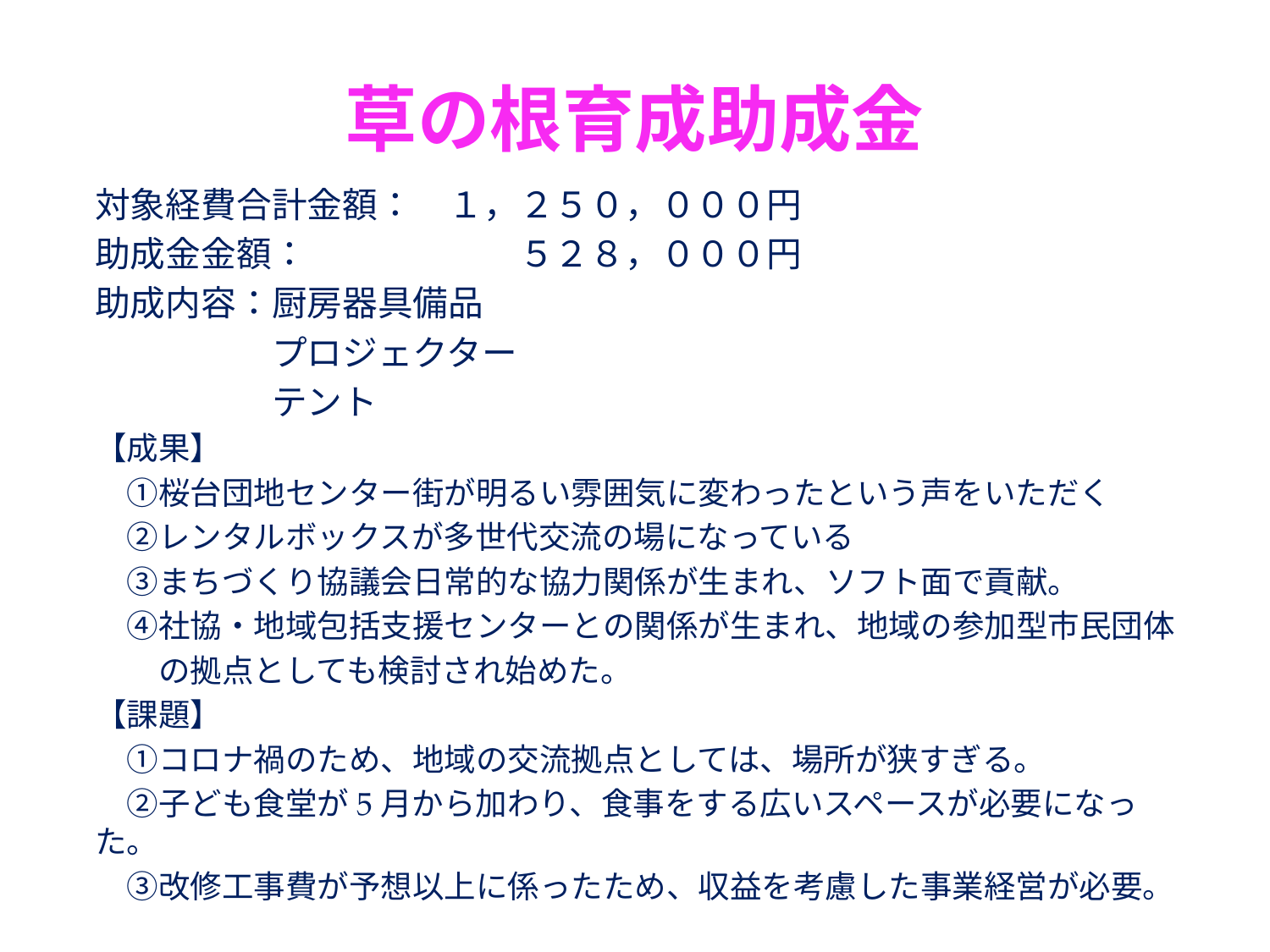

# 草の根育成助成金
対象経費合計金額：　１，２５０，０００円
助成金金額：　　　　　　５２８，０００円
助成内容：厨房器具備品
　　　　　プロジェクター
　　　　　テント
【成果】
　①桜台団地センター街が明るい雰囲気に変わったという声をいただく
　②レンタルボックスが多世代交流の場になっている
　③まちづくり協議会日常的な協力関係が生まれ、ソフト面で貢献。
　④社協・地域包括支援センターとの関係が生まれ、地域の参加型市民団体
　　の拠点としても検討され始めた。
【課題】
　①コロナ禍のため、地域の交流拠点としては、場所が狭すぎる。
　②子ども食堂が5月から加わり、食事をする広いスペースが必要になった。
　③改修工事費が予想以上に係ったため、収益を考慮した事業経営が必要。